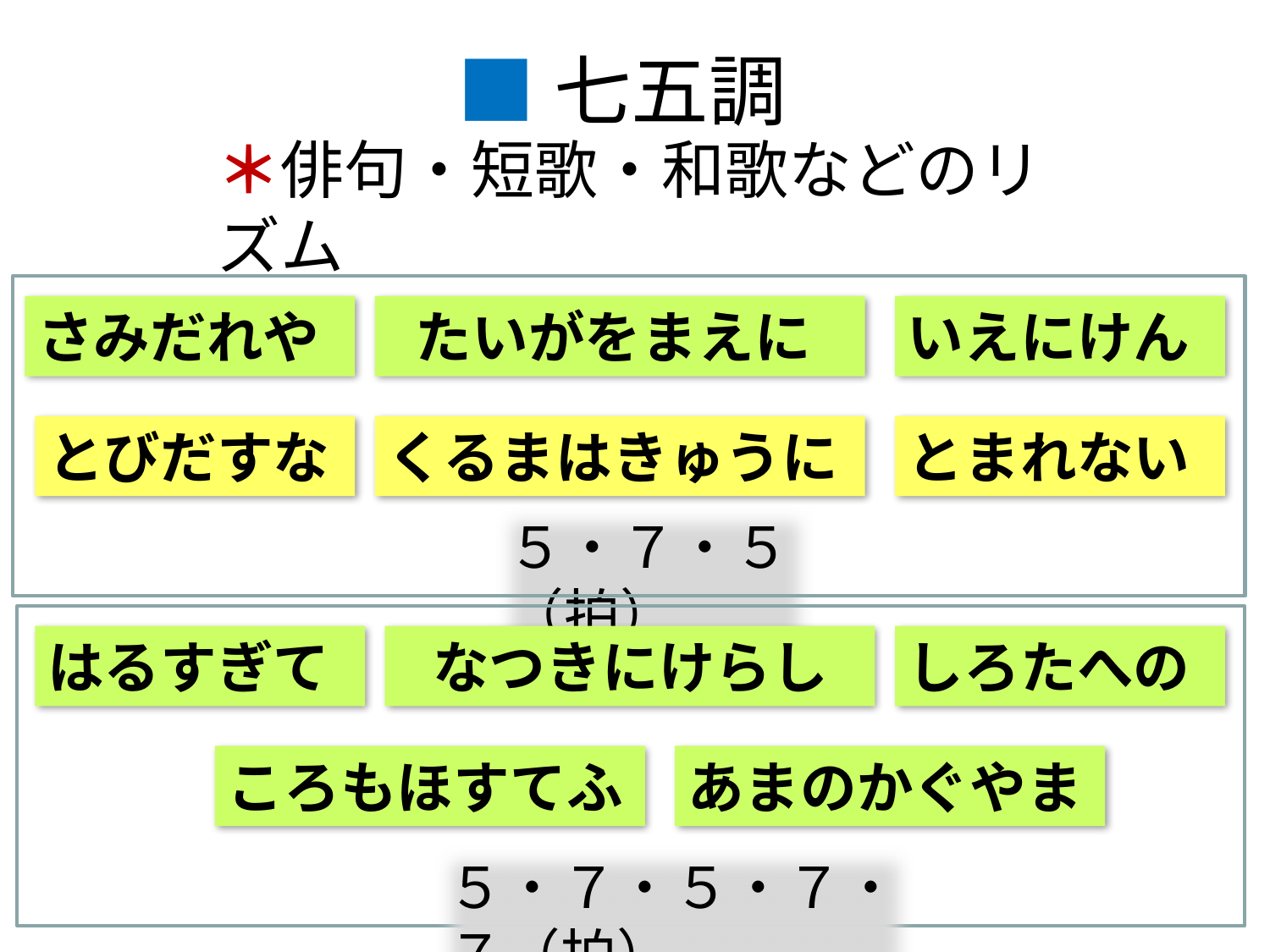

■七五調
＊俳句・短歌・和歌などのリズム

さみだれや
　たいがをまえに
いえにけん
とびだすな
くるまはきゅうに
とまれない
５・７・５（拍）

はるすぎて
　なつきにけらし
しろたへの
ころもほすてふ
あまのかぐやま
５・７・５・７・７（拍）